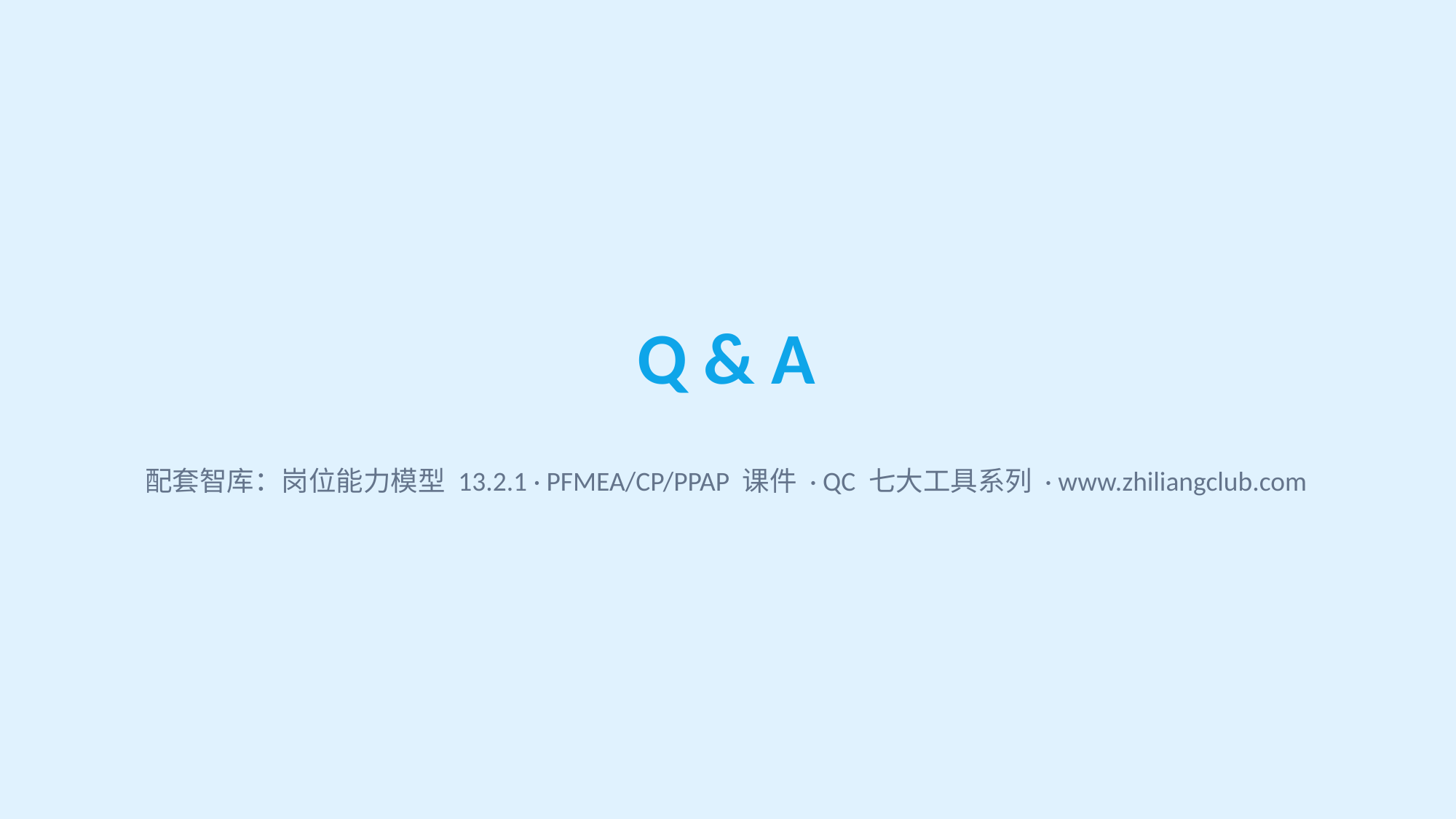

Q & A
配套智库：岗位能力模型 13.2.1 · PFMEA/CP/PPAP 课件 · QC 七大工具系列 · www.zhiliangclub.com